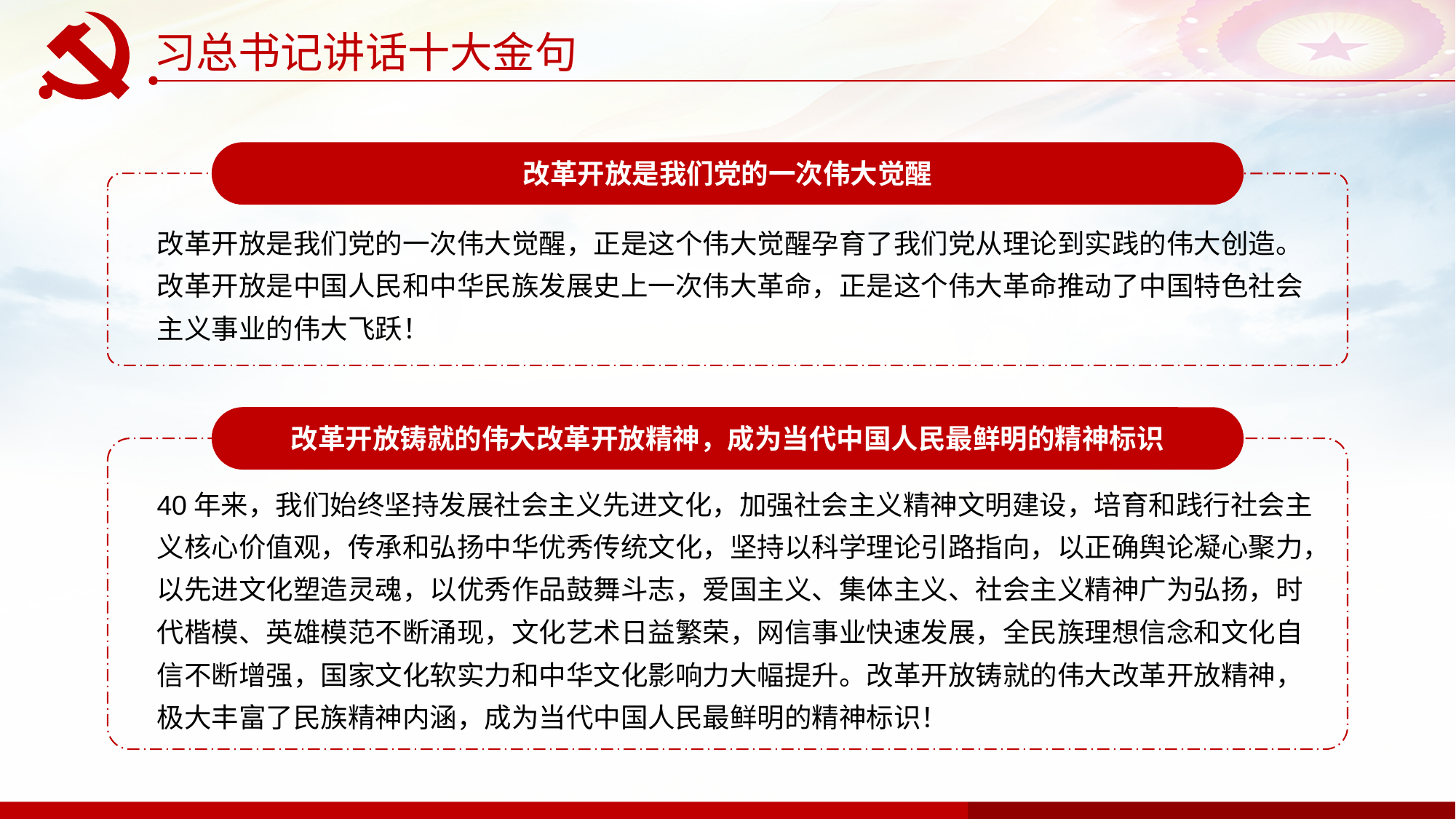

习总书记讲话十大金句

改革开放是我们党的一次伟大觉醒

改革开放是我们党的一次伟大觉醒，正是这个伟大觉醒孕育了我们党从理论到实践的伟大创造。改革开放是中国人民和中华民族发展史上一次伟大革命，正是这个伟大革命推动了中国特色社会主义事业的伟大飞跃！

改革开放铸就的伟大改革开放精神，成为当代中国人民最鲜明的精神标识

40年来，我们始终坚持发展社会主义先进文化，加强社会主义精神文明建设，培育和践行社会主义核心价值观，传承和弘扬中华优秀传统文化，坚持以科学理论引路指向，以正确舆论凝心聚力，以先进文化塑造灵魂，以优秀作品鼓舞斗志，爱国主义、集体主义、社会主义精神广为弘扬，时代楷模、英雄模范不断涌现，文化艺术日益繁荣，网信事业快速发展，全民族理想信念和文化自信不断增强，国家文化软实力和中华文化影响力大幅提升。改革开放铸就的伟大改革开放精神，极大丰富了民族精神内涵，成为当代中国人民最鲜明的精神标识！